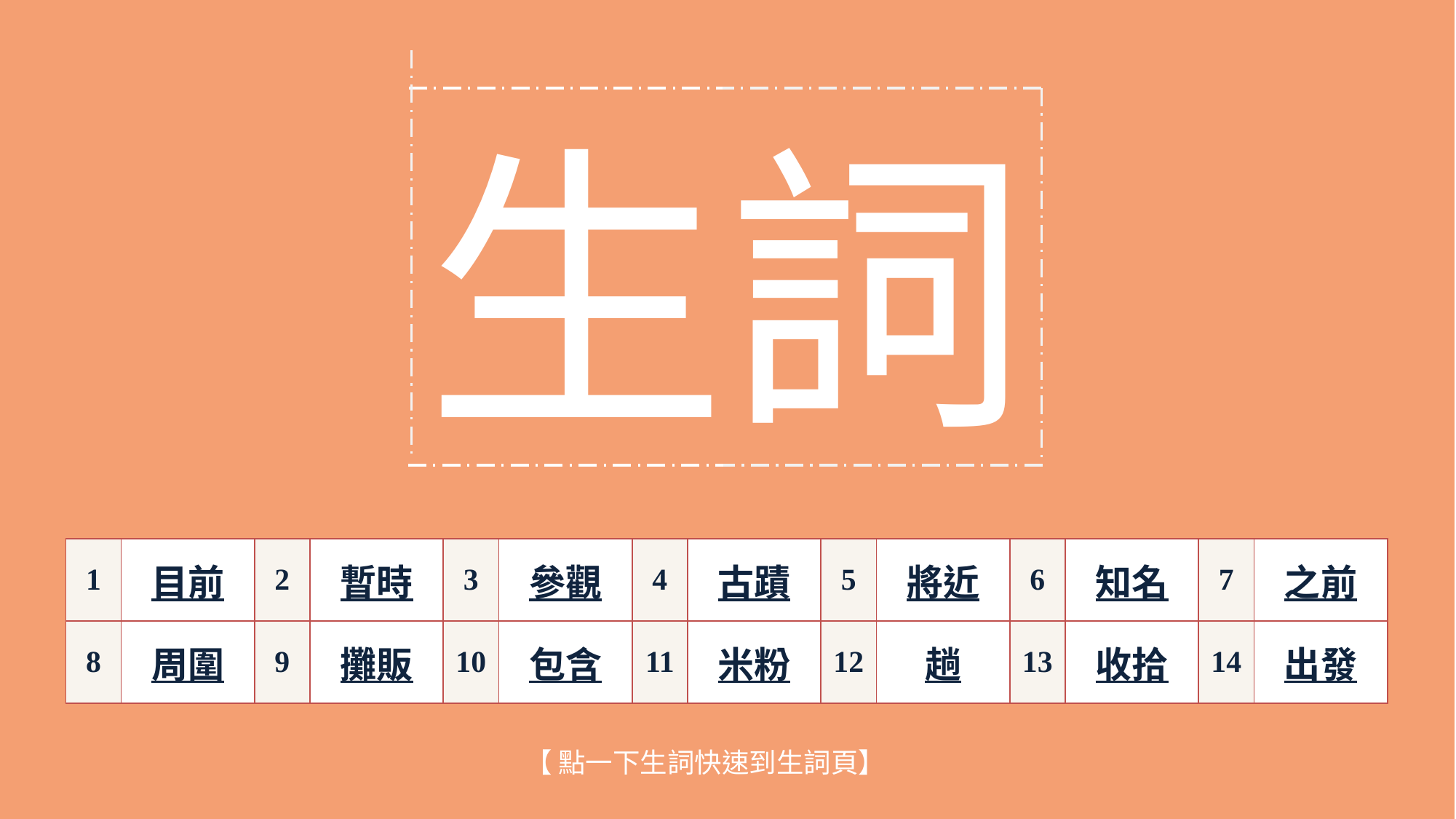

生詞
| 1 | 目前 | 2 | 暫時 | 3 | 參觀 | 4 | 古蹟 | 5 | 將近 | 6 | 知名 | 7 | 之前 |
| --- | --- | --- | --- | --- | --- | --- | --- | --- | --- | --- | --- | --- | --- |
| 8 | 周圍 | 9 | 攤販 | 10 | 包含 | 11 | 米粉 | 12 | 趟 | 13 | 收拾 | 14 | 出發 |
【 點一下生詞快速到生詞頁】